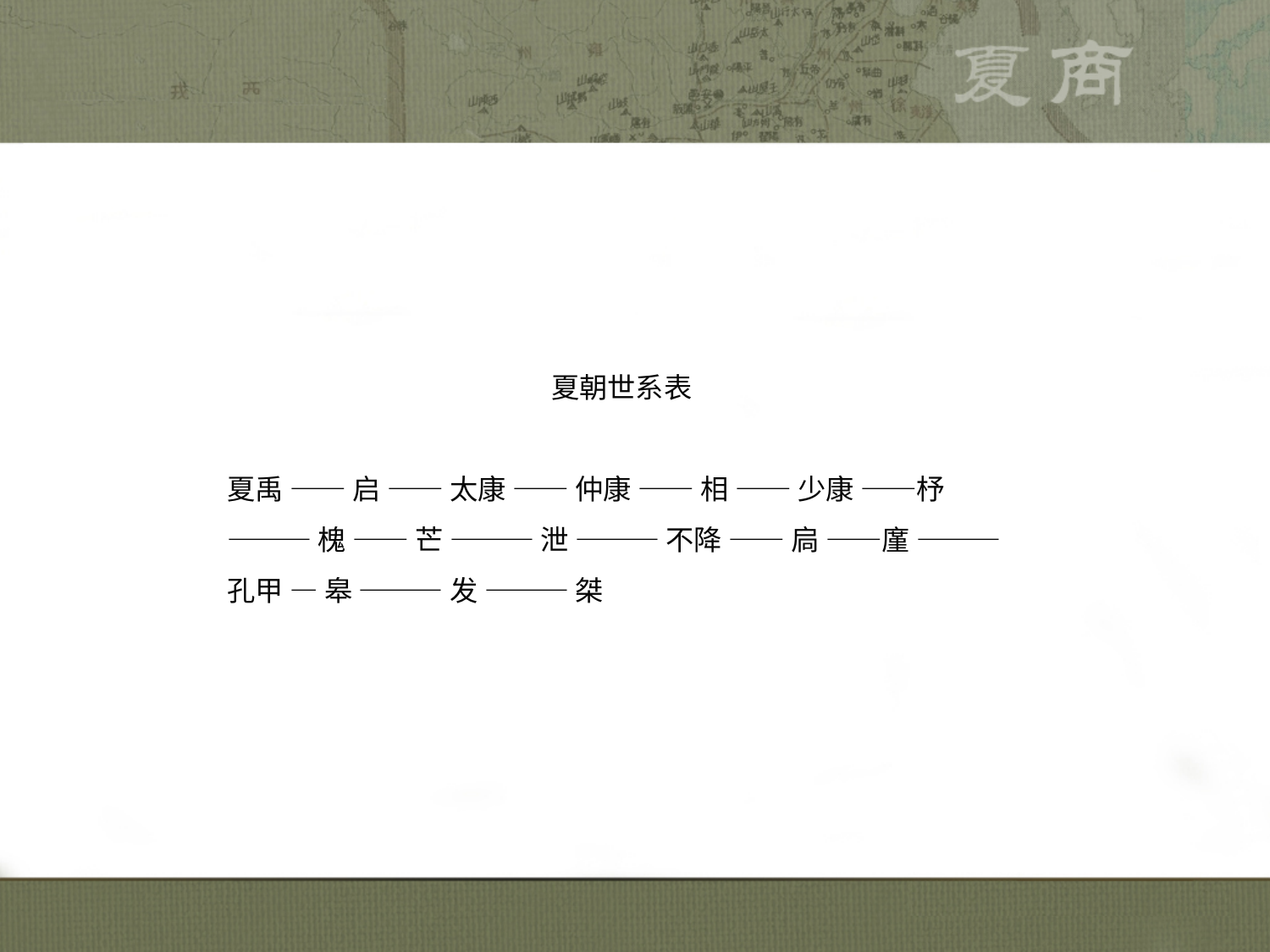

夏朝世系表

夏禹 —— 启 —— 太康 —— 仲康 —— 相 —— 少康 ——杼 ——— 槐 —— 芒 ——— 泄 ——— 不降 —— 扃 ——廑 ——— 孔甲 — 皋 ——— 发 ——— 桀